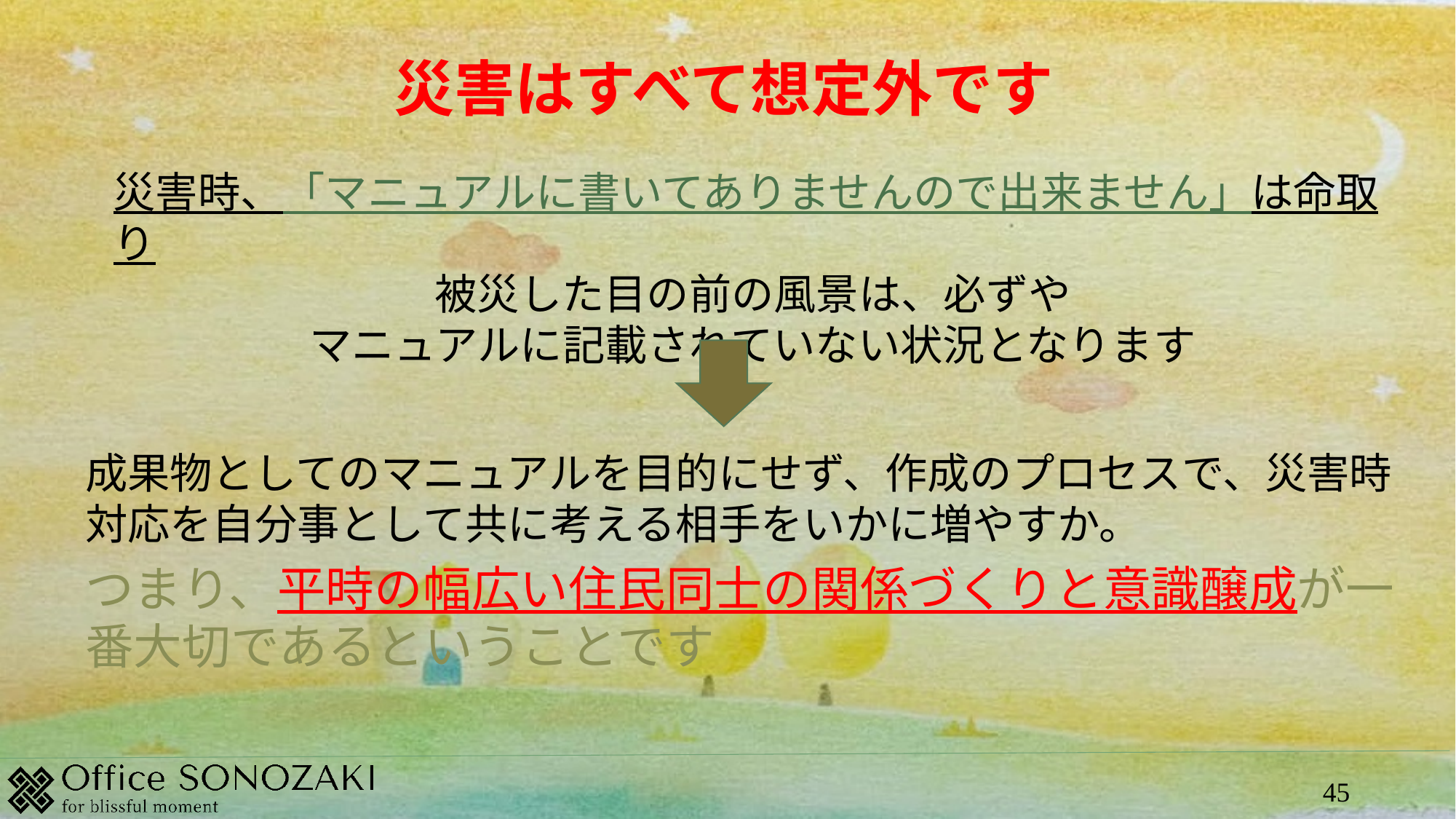

災害はすべて想定外です
災害時、「マニュアルに書いてありませんので出来ません」は命取り
被災した目の前の風景は、必ずや
マニュアルに記載されていない状況となります

成果物としてのマニュアルを目的にせず、作成のプロセスで、災害時対応を自分事として共に考える相手をいかに増やすか。
つまり、平時の幅広い住民同士の関係づくりと意識醸成が一番大切であるということです
45